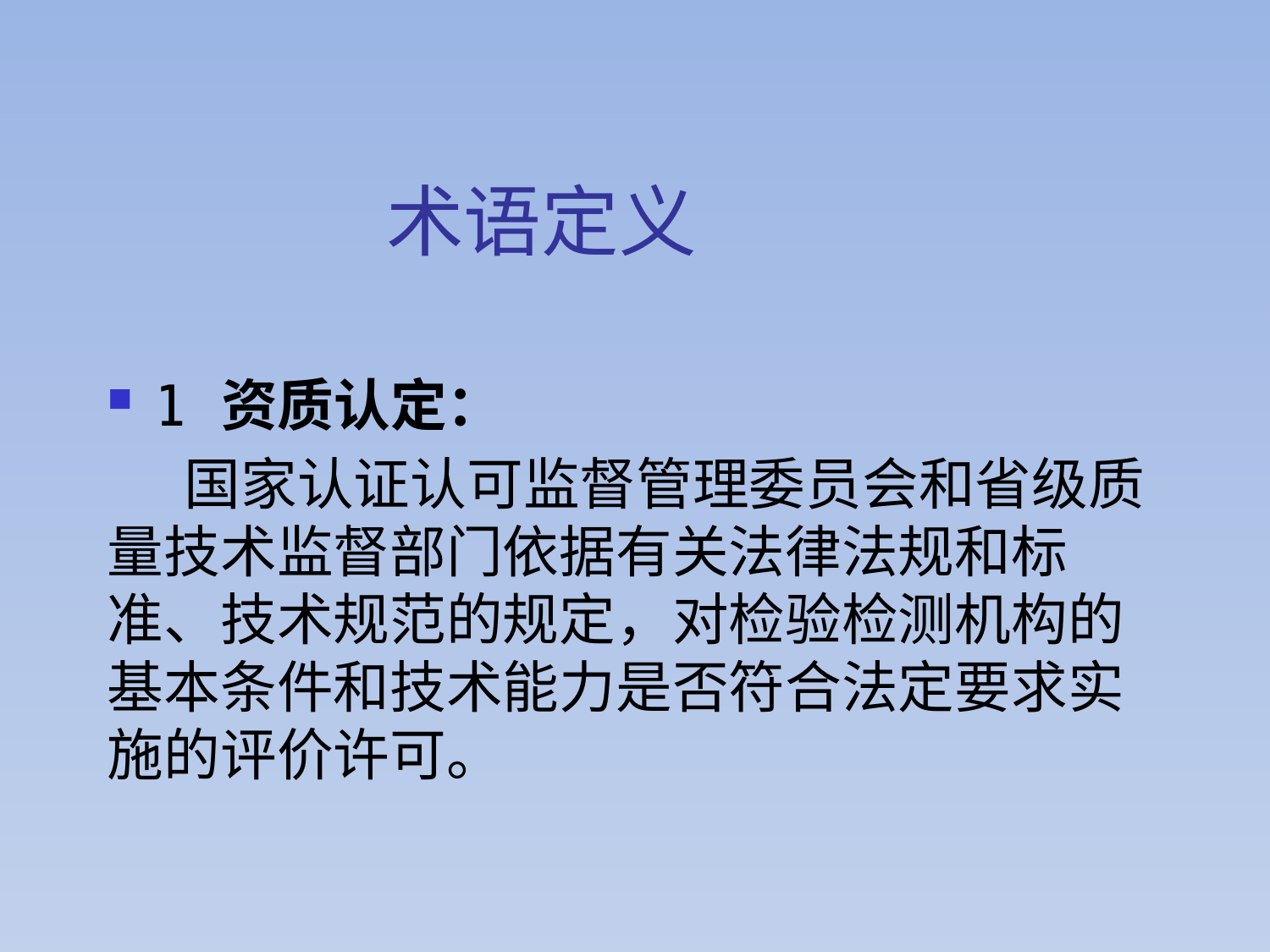

术语定义

1 资质认定：
     国家认证认可监督管理委员会和省级质量技术监督部门依据有关法律法规和标准、技术规范的规定，对检验检测机构的基本条件和技术能力是否符合法定要求实施的评价许可。